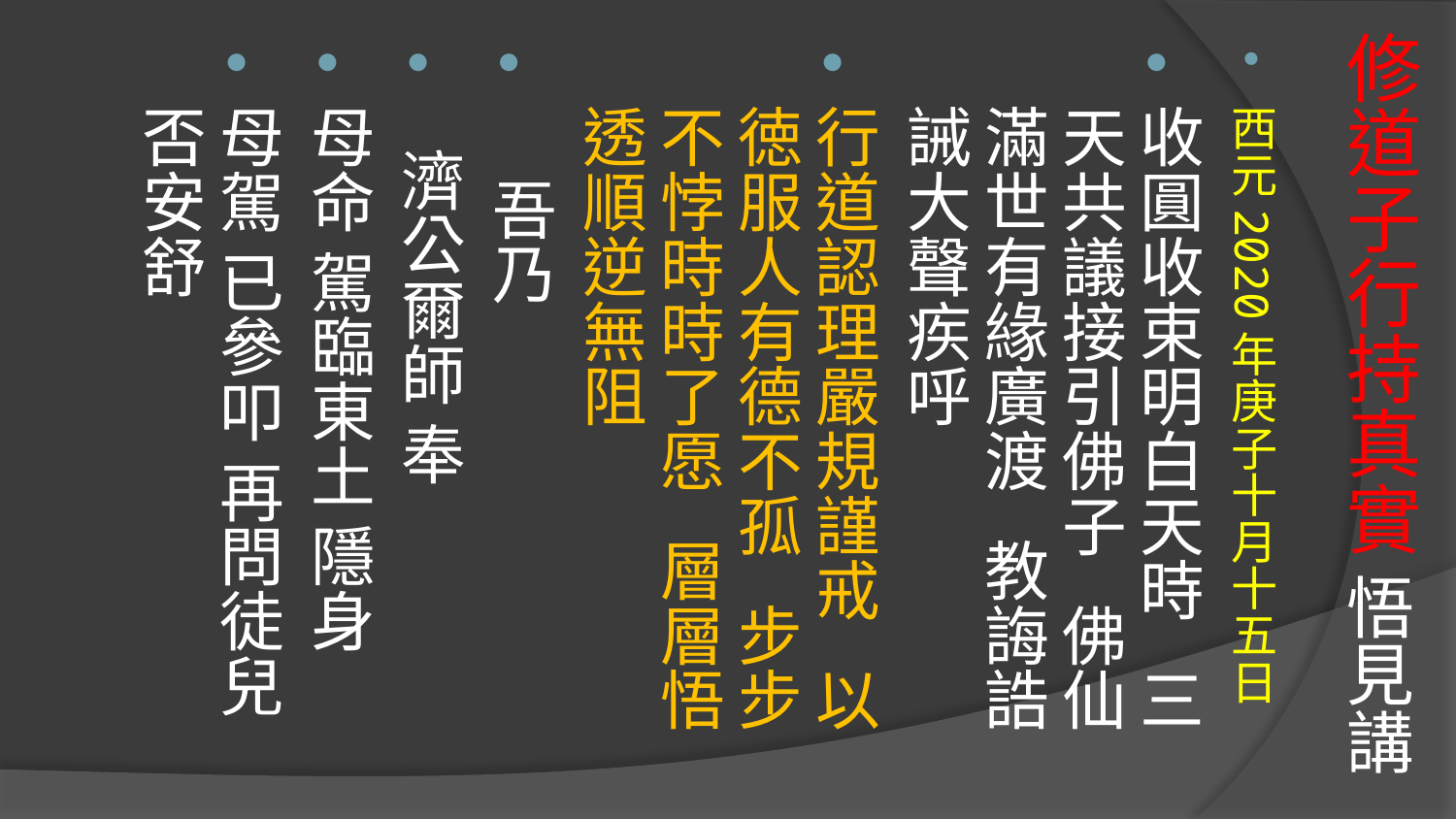

# 修道子行持真實 悟見講
西元2020年庚子十月十五日
收圓收束明白天時   三天共議接引佛子   佛仙滿世有緣廣渡   教誨誥誡大聲疾呼
行道認理嚴規謹戒   以徳服人有德不孤   步步不悖時時了愿   層層悟透順逆無阻
    吾乃
  濟公爾師 奉
母命 駕臨東土 隱身
母駕 已參叩 再問徒兒否安舒